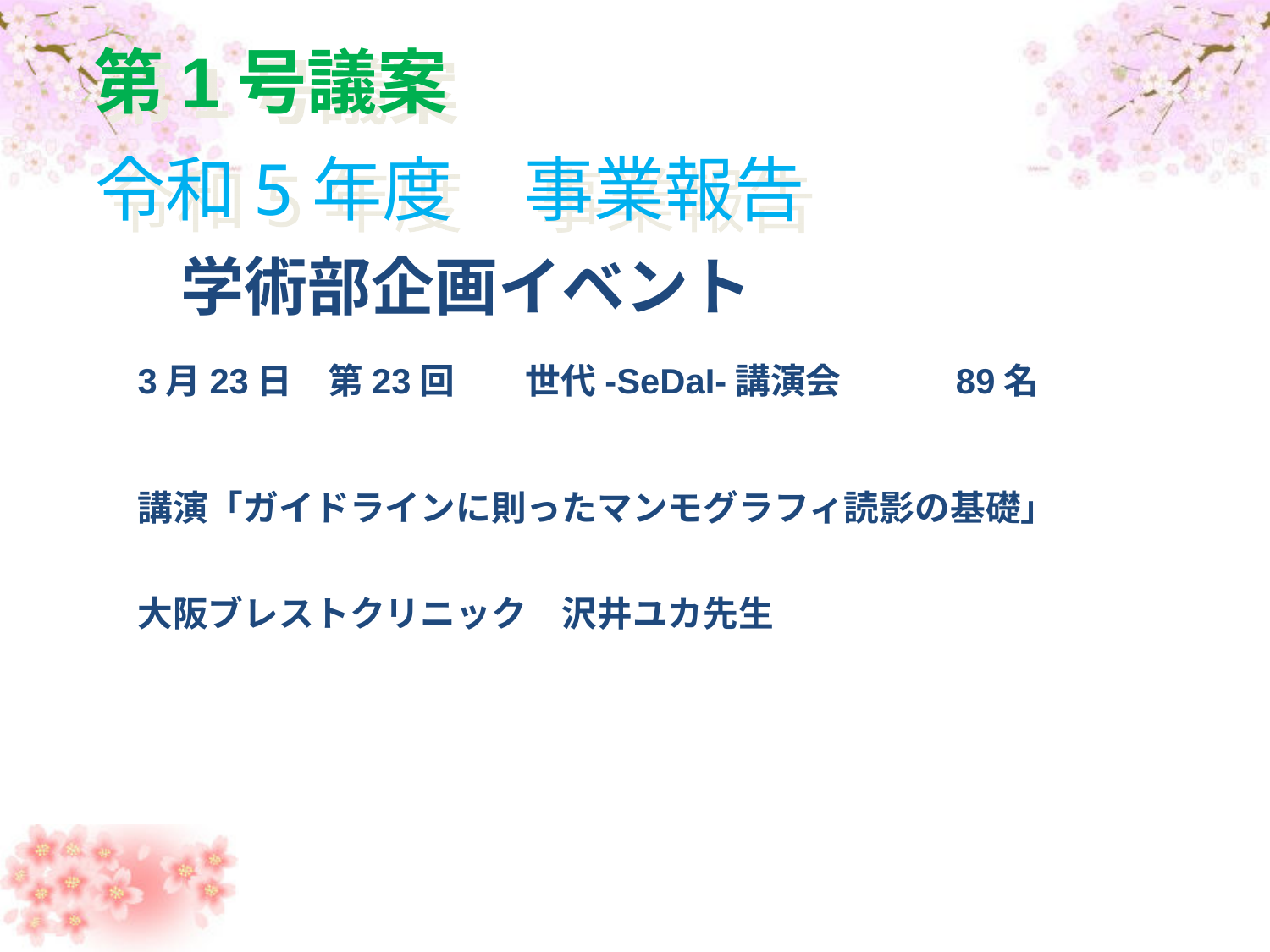

第1号議案
	令和5年度　事業報告

学術部企画イベント
3月23日　第23回　　世代-SeDaI-講演会　　　89名

講演「ガイドラインに則ったマンモグラフィ読影の基礎」
大阪ブレストクリニック　沢井ユカ先生